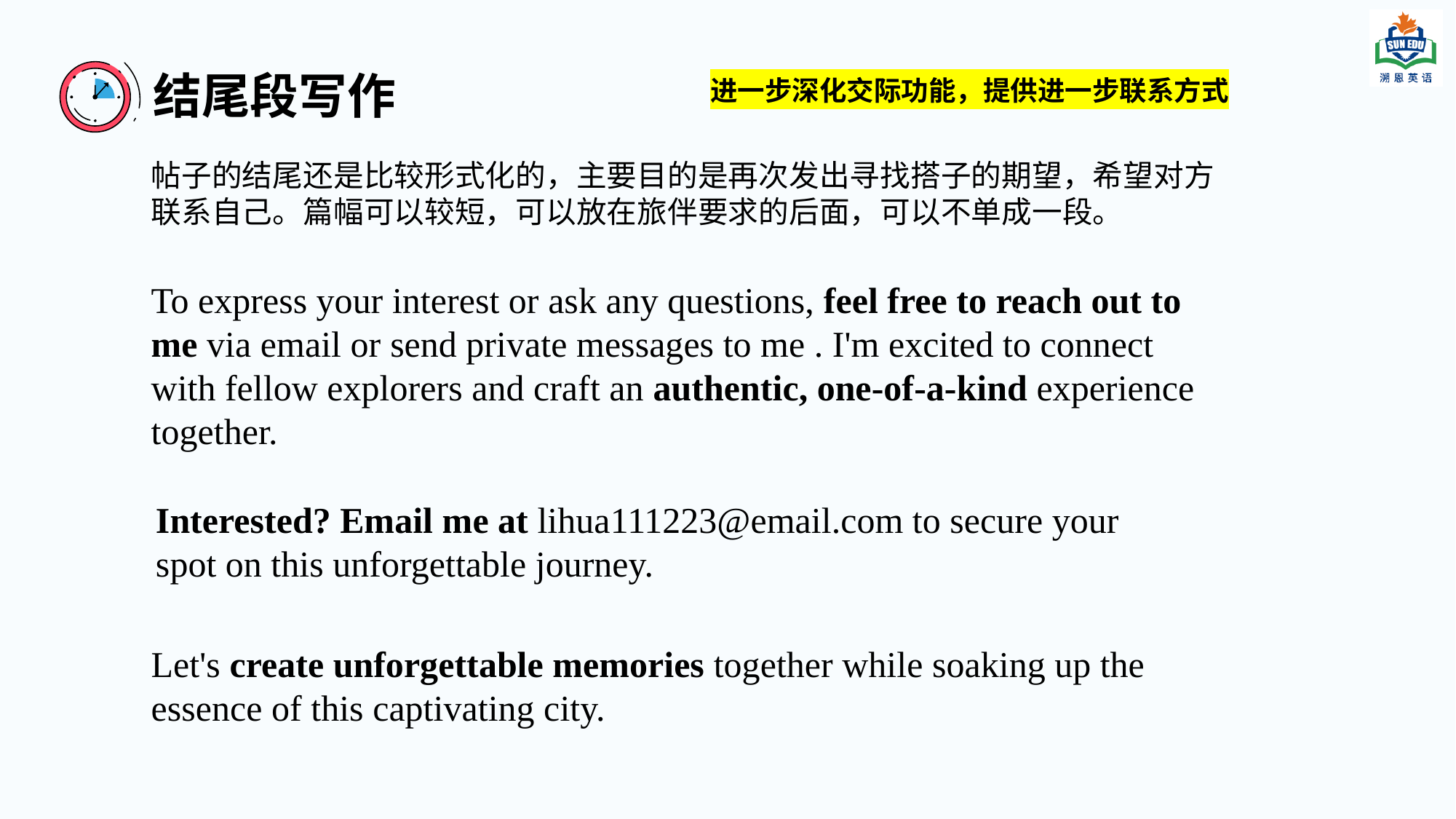

# 结尾段写作
进一步深化交际功能，提供进一步联系方式
帖子的结尾还是比较形式化的，主要目的是再次发出寻找搭子的期望，希望对方联系自己。篇幅可以较短，可以放在旅伴要求的后面，可以不单成一段。
To express your interest or ask any questions, feel free to reach out to me via email or send private messages to me . I'm excited to connect with fellow explorers and craft an authentic, one-of-a-kind experience together.
Interested? Email me at lihua111223@email.com to secure your spot on this unforgettable journey.
Let's create unforgettable memories together while soaking up the essence of this captivating city.